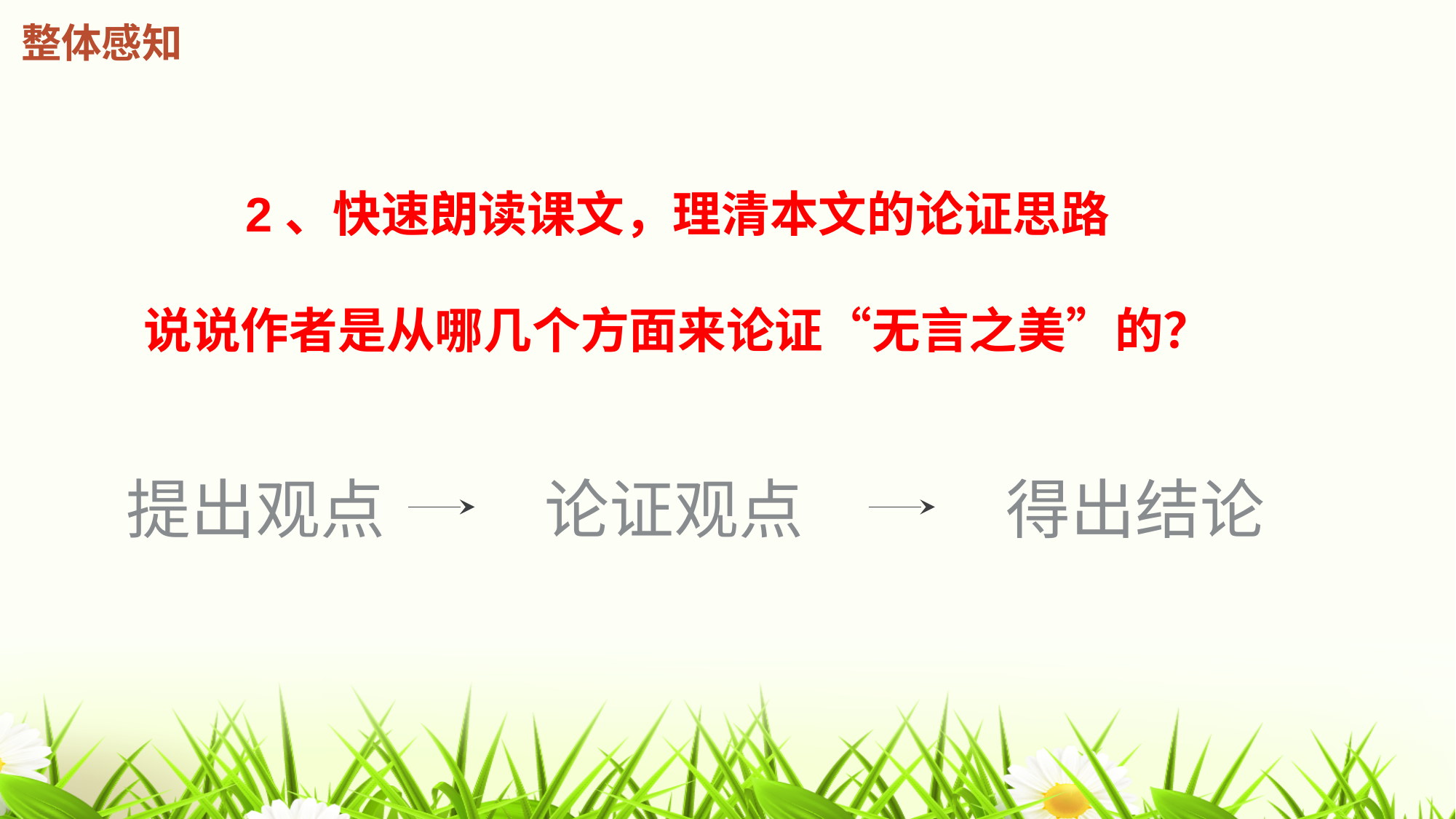

整体感知
2、快速朗读课文，理清本文的论证思路

说说作者是从哪几个方面来论证“无言之美”的？
提出观点
论证观点
得出结论